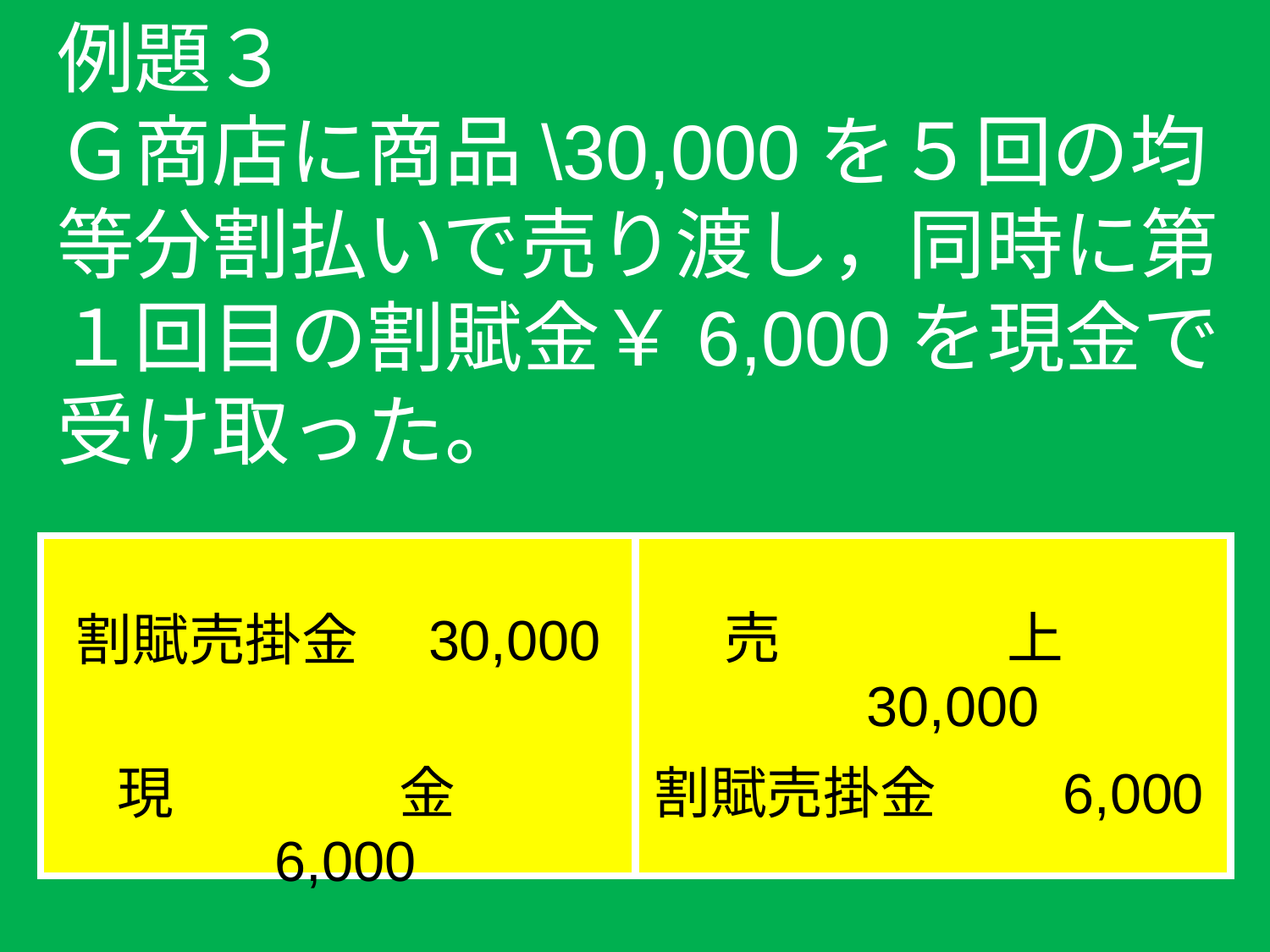

# 例題３　 Ｇ商店に商品\30,000を５回の均等分割払いで売り渡し，同時に第１回目の割賦金￥6,000を現金で受け取った。
|  |  |
| --- | --- |
売　　　　上　30,000
割賦売掛金　30,000
　現　　　　金　　6,000
割賦売掛金　　6,000